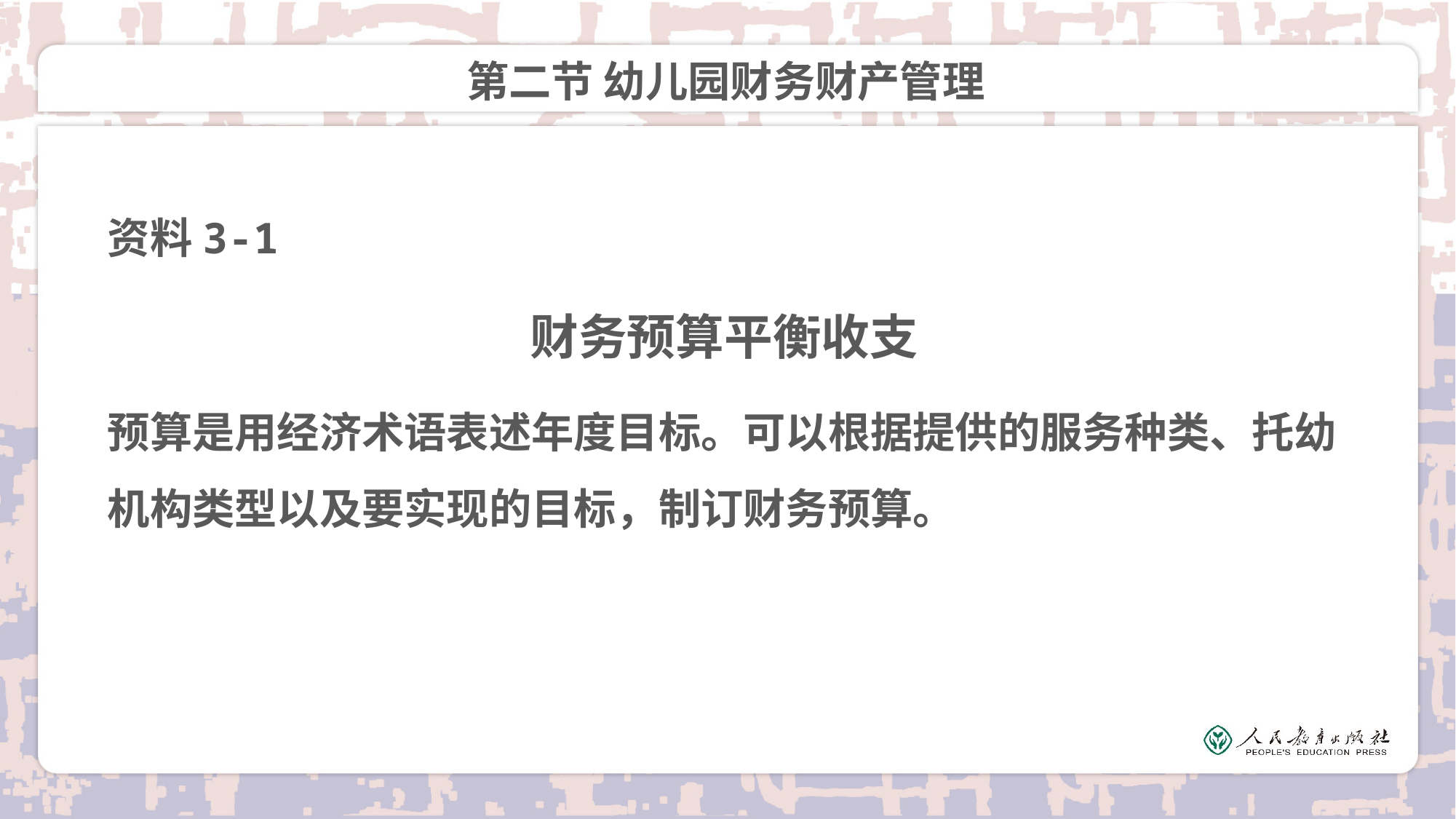

# 第二节 幼儿园财务财产管理
资料3-1
财务预算平衡收支
预算是用经济术语表述年度目标。可以根据提供的服务种类、托幼机构类型以及要实现的目标，制订财务预算。